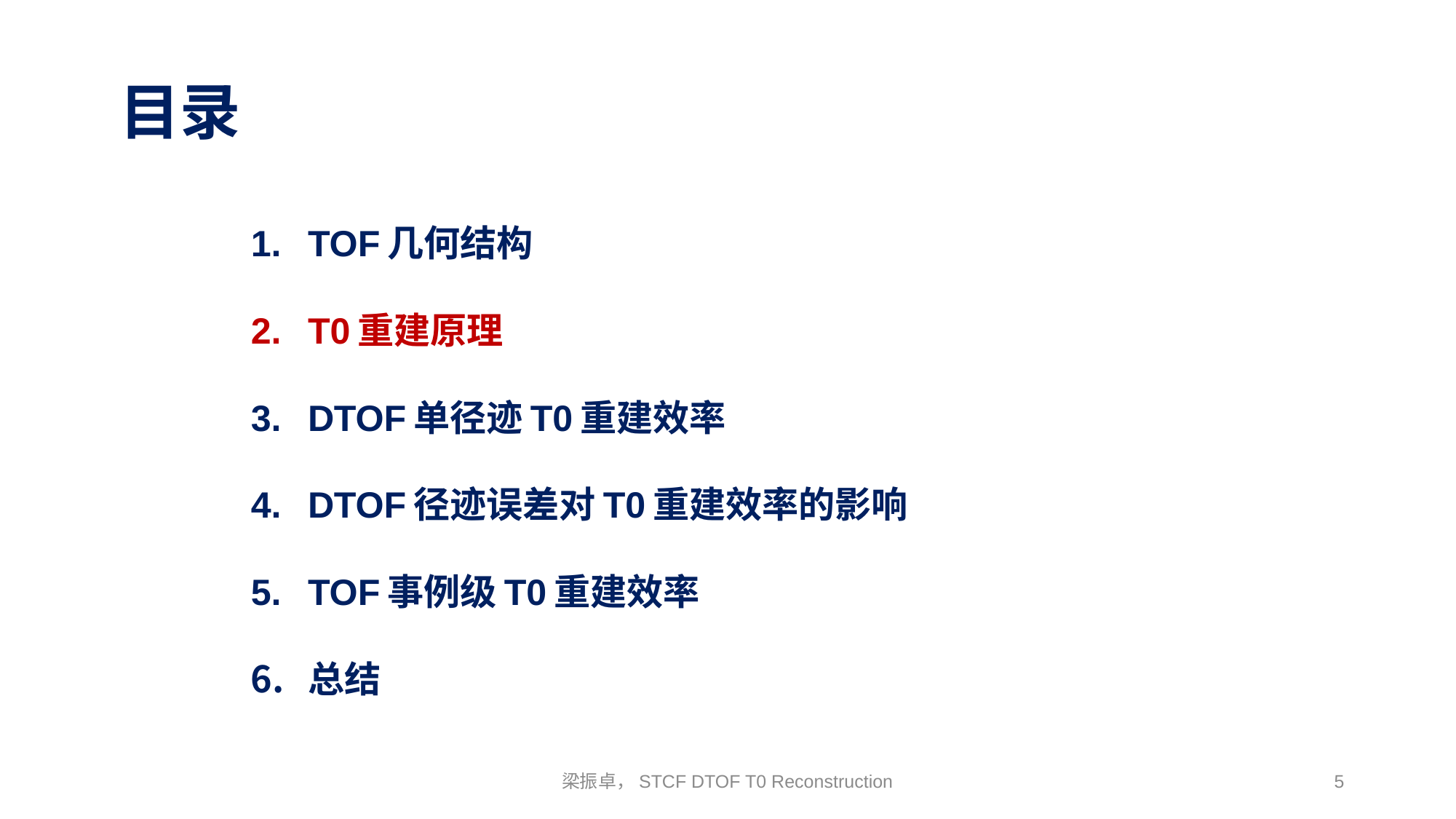

# 目录
TOF几何结构
T0重建原理
DTOF单径迹T0重建效率
DTOF径迹误差对T0重建效率的影响
TOF事例级T0重建效率
总结
梁振卓，STCF DTOF T0 Reconstruction
5